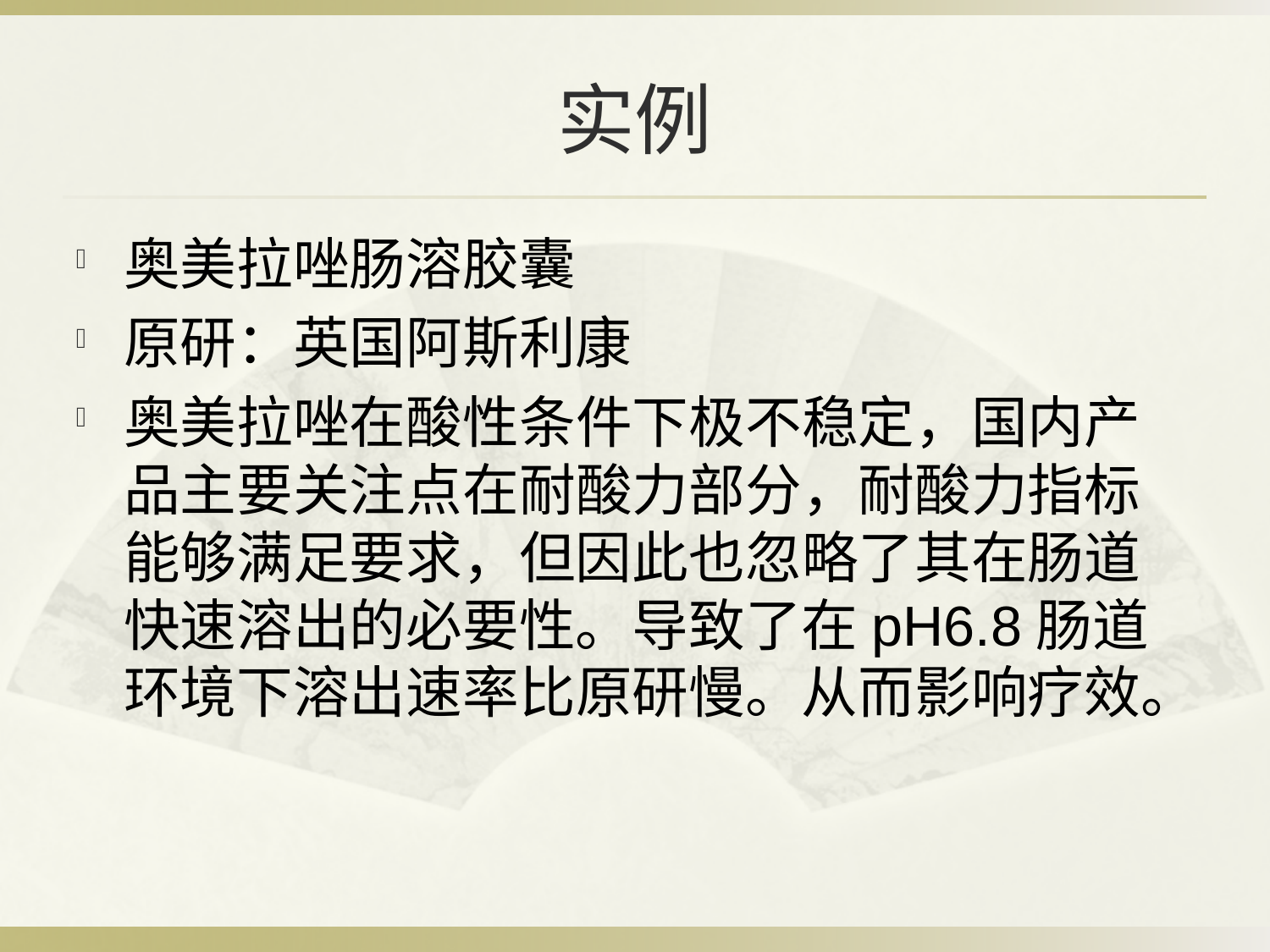

# 实例
奥美拉唑肠溶胶囊
原研：英国阿斯利康
奥美拉唑在酸性条件下极不稳定，国内产品主要关注点在耐酸力部分，耐酸力指标能够满足要求，但因此也忽略了其在肠道快速溶出的必要性。导致了在pH6.8肠道环境下溶出速率比原研慢。从而影响疗效。